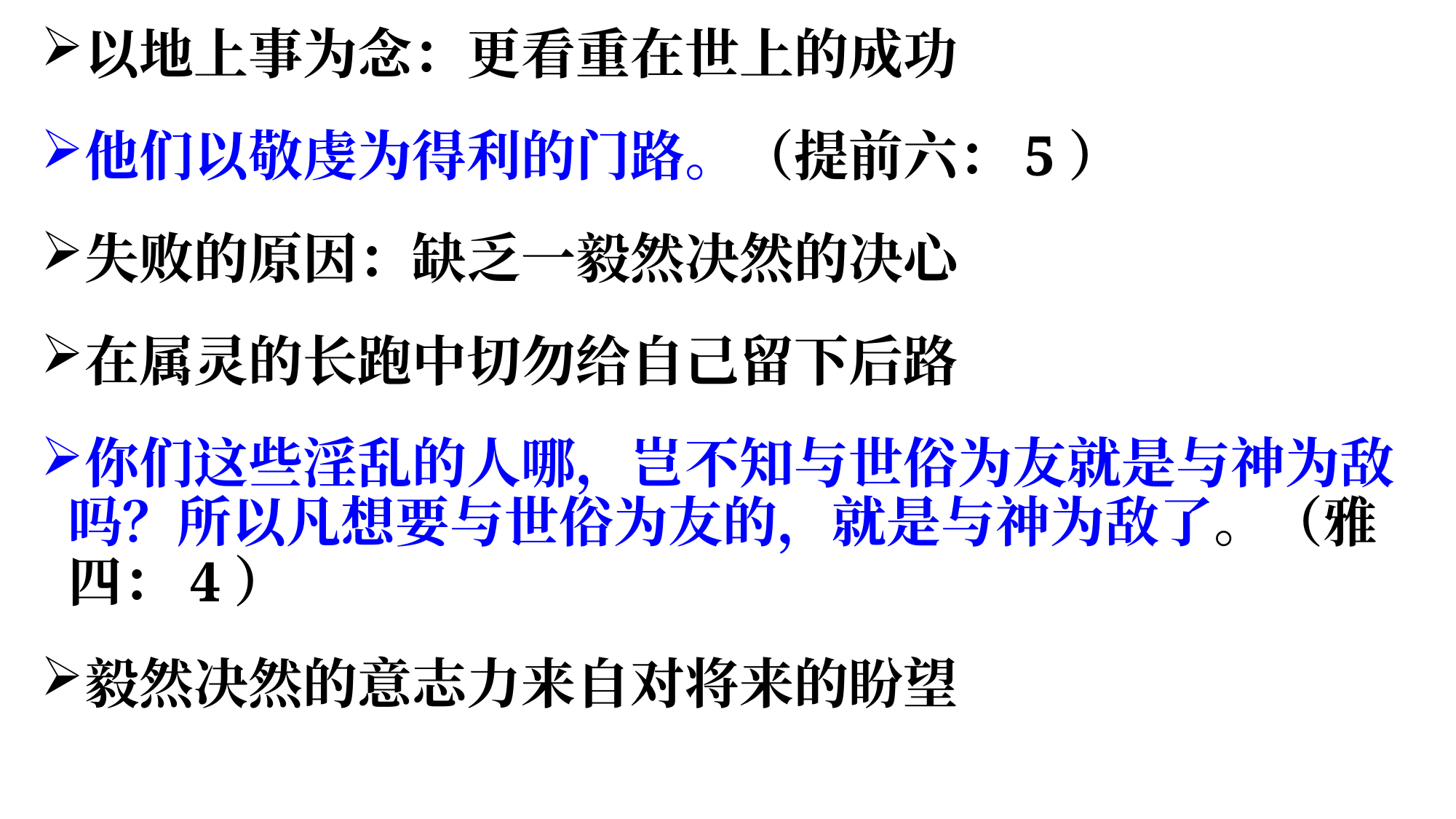

以地上事为念：更看重在世上的成功

他们以敬虔为得利的门路。（提前六：5）

失败的原因：缺乏一毅然决然的决心

在属灵的长跑中切勿给自己留下后路

你们这些淫乱的人哪，岂不知与世俗为友就是与神为敌吗？所以凡想要与世俗为友的，就是与神为敌了。（雅四：4）

毅然决然的意志力来自对将来的盼望